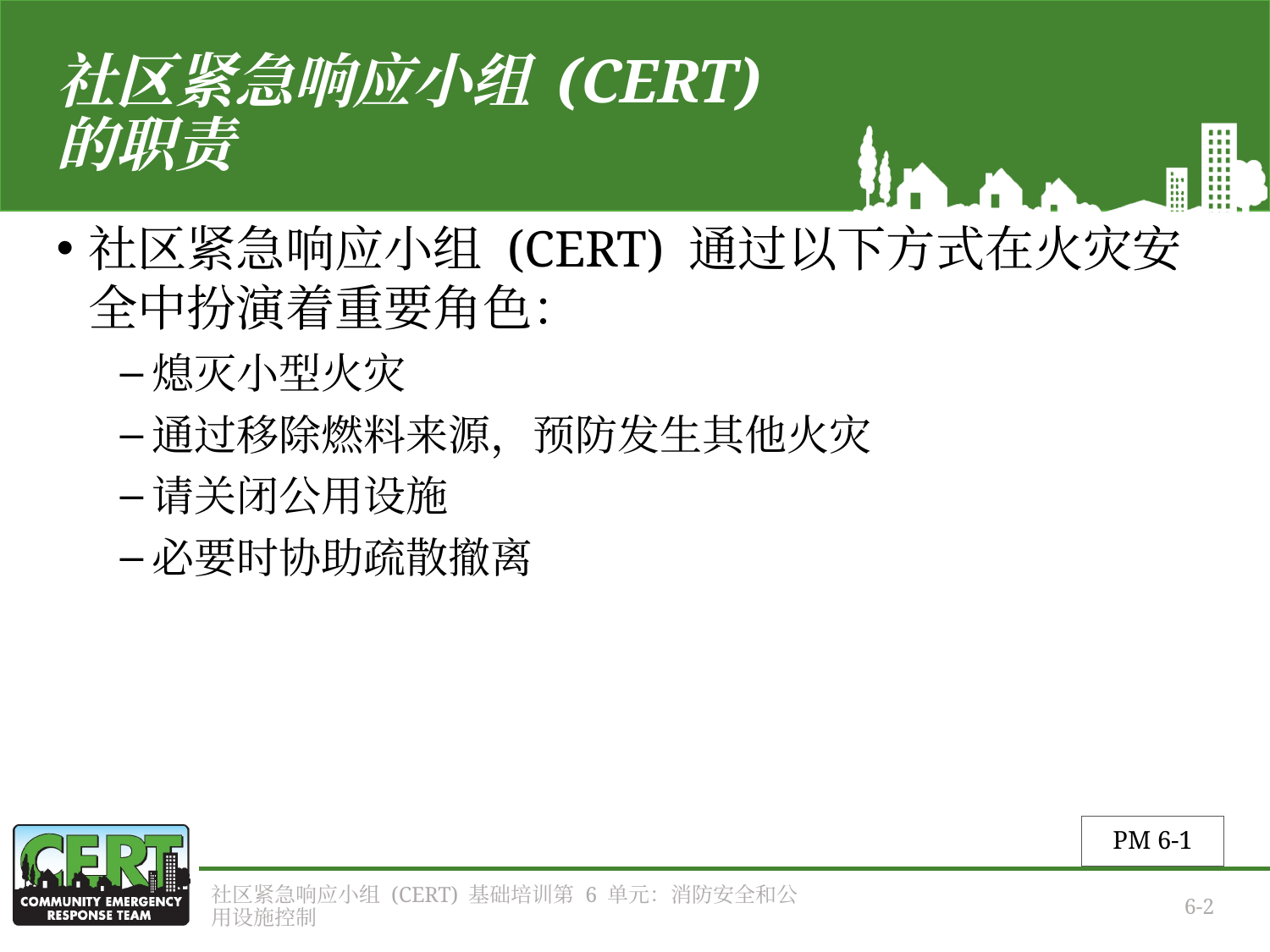

# 社区紧急响应小组 (CERT) 的职责
社区紧急响应小组 (CERT) 通过以下方式在火灾安全中扮演着重要角色：
熄灭小型火灾
通过移除燃料来源，预防发生其他火灾
请关闭公用设施
必要时协助疏散撤离

PM 6-1
社区紧急响应小组 (CERT) 基础培训第 6 单元：消防安全和公用设施控制
6-2